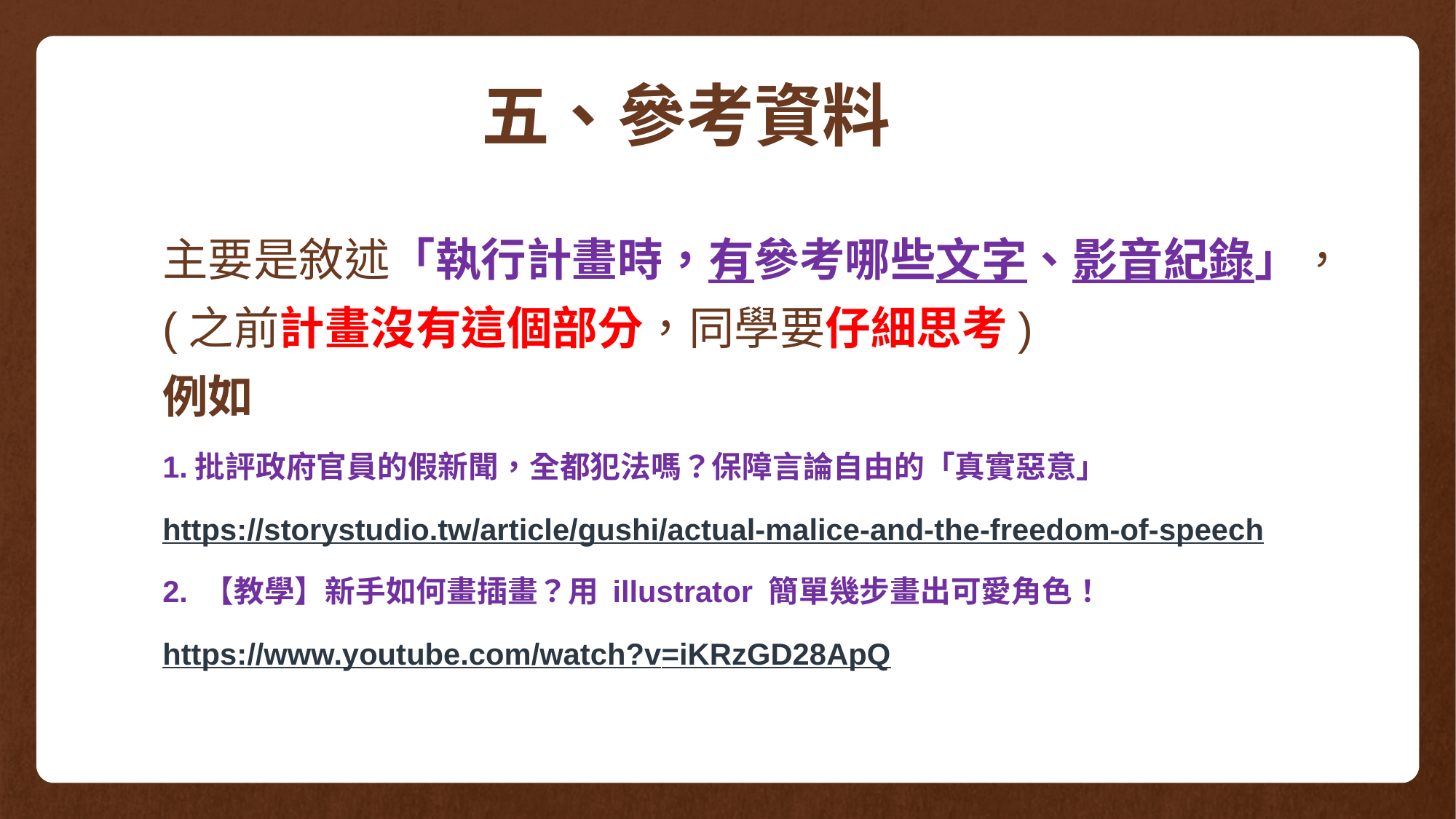

# 五、參考資料
主要是敘述「執行計畫時，有參考哪些文字、影音紀錄」，
(之前計畫沒有這個部分，同學要仔細思考)
例如
1.批評政府官員的假新聞，全都犯法嗎？保障言論自由的「真實惡意」
https://storystudio.tw/article/gushi/actual-malice-and-the-freedom-of-speech
2. 【教學】新手如何畫插畫？用 illustrator 簡單幾步畫出可愛角色！
https://www.youtube.com/watch?v=iKRzGD28ApQ